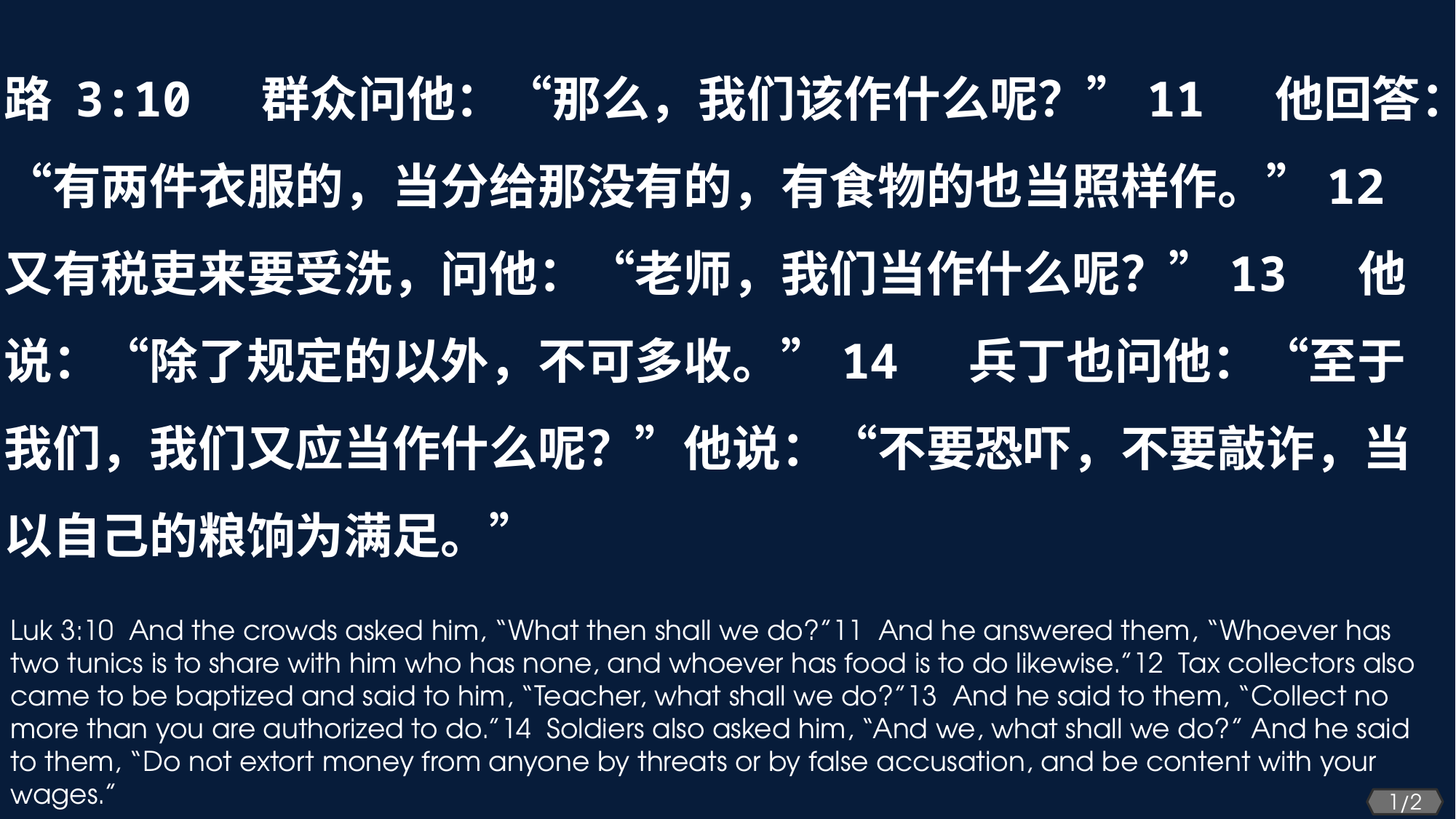

路 3:10  群众问他：“那么，我们该作什么呢？”11  他回答：“有两件衣服的，当分给那没有的，有食物的也当照样作。”12  又有税吏来要受洗，问他：“老师，我们当作什么呢？”13  他说：“除了规定的以外，不可多收。”14  兵丁也问他：“至于我们，我们又应当作什么呢？”他说：“不要恐吓，不要敲诈，当以自己的粮饷为满足。”
Luk 3:10  And the crowds asked him, “What then shall we do?”11  And he answered them, “Whoever has two tunics is to share with him who has none, and whoever has food is to do likewise.”12  Tax collectors also came to be baptized and said to him, “Teacher, what shall we do?”13  And he said to them, “Collect no more than you are authorized to do.”14  Soldiers also asked him, “And we, what shall we do?” And he said to them, “Do not extort money from anyone by threats or by false accusation, and be content with your wages.”

1/2